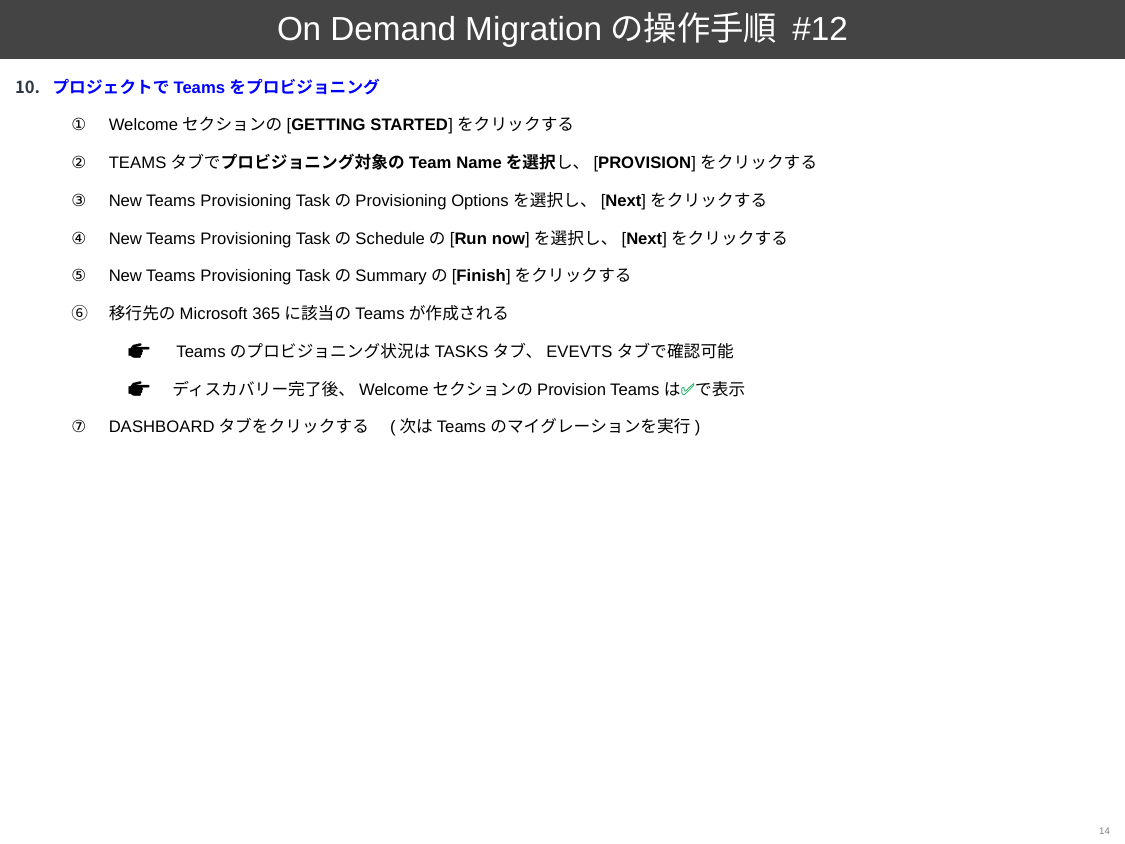

# On Demand Migrationの操作手順 #12
プロジェクトでTeamsをプロビジョニング
Welcomeセクションの[GETTING STARTED]をクリックする
TEAMSタブでプロビジョニング対象のTeam Nameを選択し、[PROVISION]をクリックする
New Teams Provisioning TaskのProvisioning Optionsを選択し、[Next]をクリックする
New Teams Provisioning TaskのScheduleの[Run now]を選択し、[Next]をクリックする
New Teams Provisioning TaskのSummaryの[Finish]をクリックする
移行先のMicrosoft 365に該当のTeamsが作成される
　Teamsのプロビジョニング状況はTASKSタブ、EVEVTSタブで確認可能
　ディスカバリー完了後、WelcomeセクションのProvision Teamsは✅で表示
DASHBOARDタブをクリックする　(次はTeamsのマイグレーションを実行)